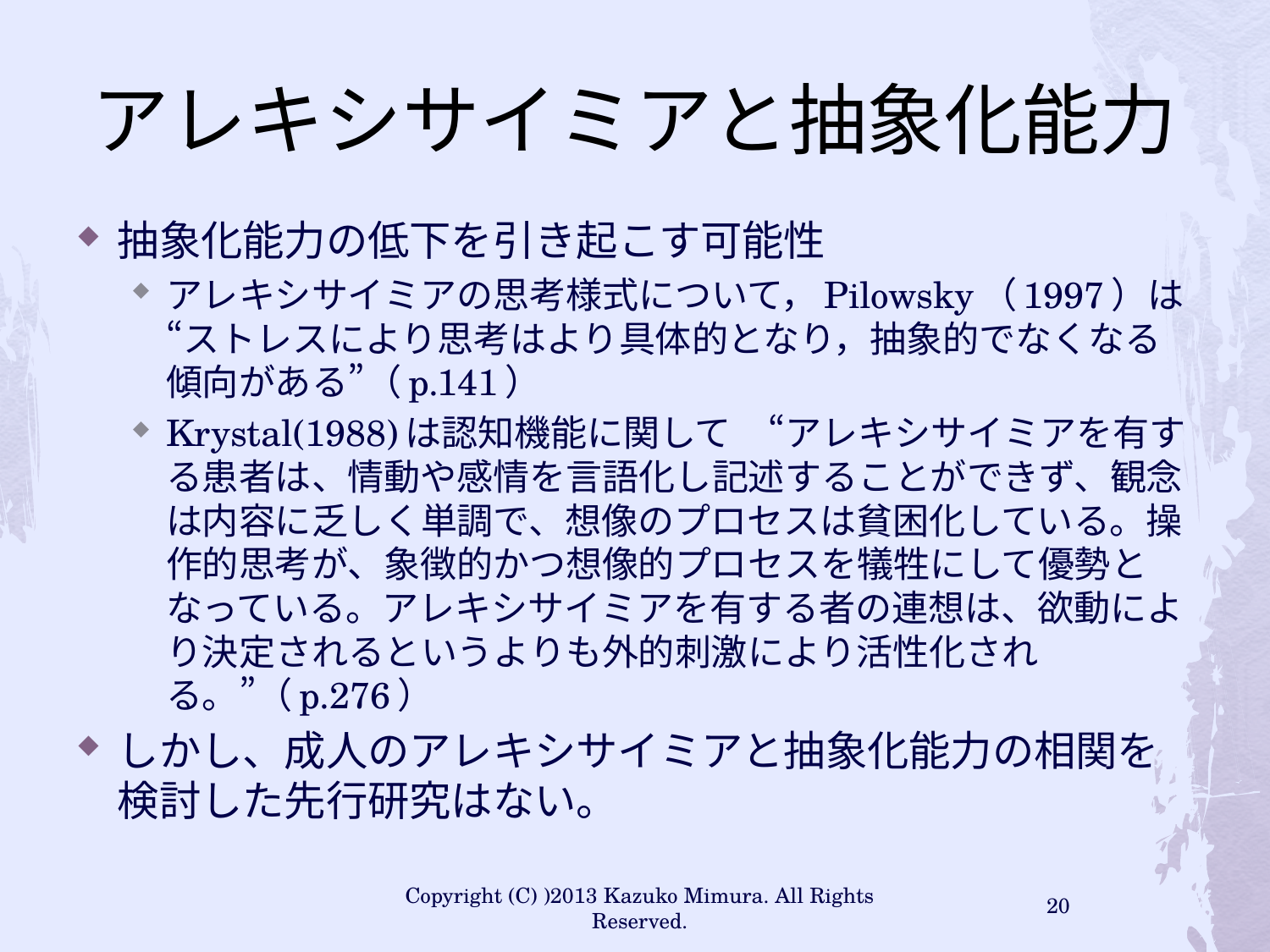

# アレキシサイミアと抽象化能力
抽象化能力の低下を引き起こす可能性
アレキシサイミアの思考様式について，Pilowsky（1997）は“ストレスにより思考はより具体的となり，抽象的でなくなる傾向がある”（p.141）
Krystal(1988)は認知機能に関して　“アレキシサイミアを有する患者は、情動や感情を言語化し記述することができず、観念は内容に乏しく単調で、想像のプロセスは貧困化している。操作的思考が、象徴的かつ想像的プロセスを犠牲にして優勢となっている。アレキシサイミアを有する者の連想は、欲動により決定されるというよりも外的刺激により活性化される。”（p.276）
しかし、成人のアレキシサイミアと抽象化能力の相関を検討した先行研究はない。

Copyright (C) )2013 Kazuko Mimura. All Rights Reserved.
20